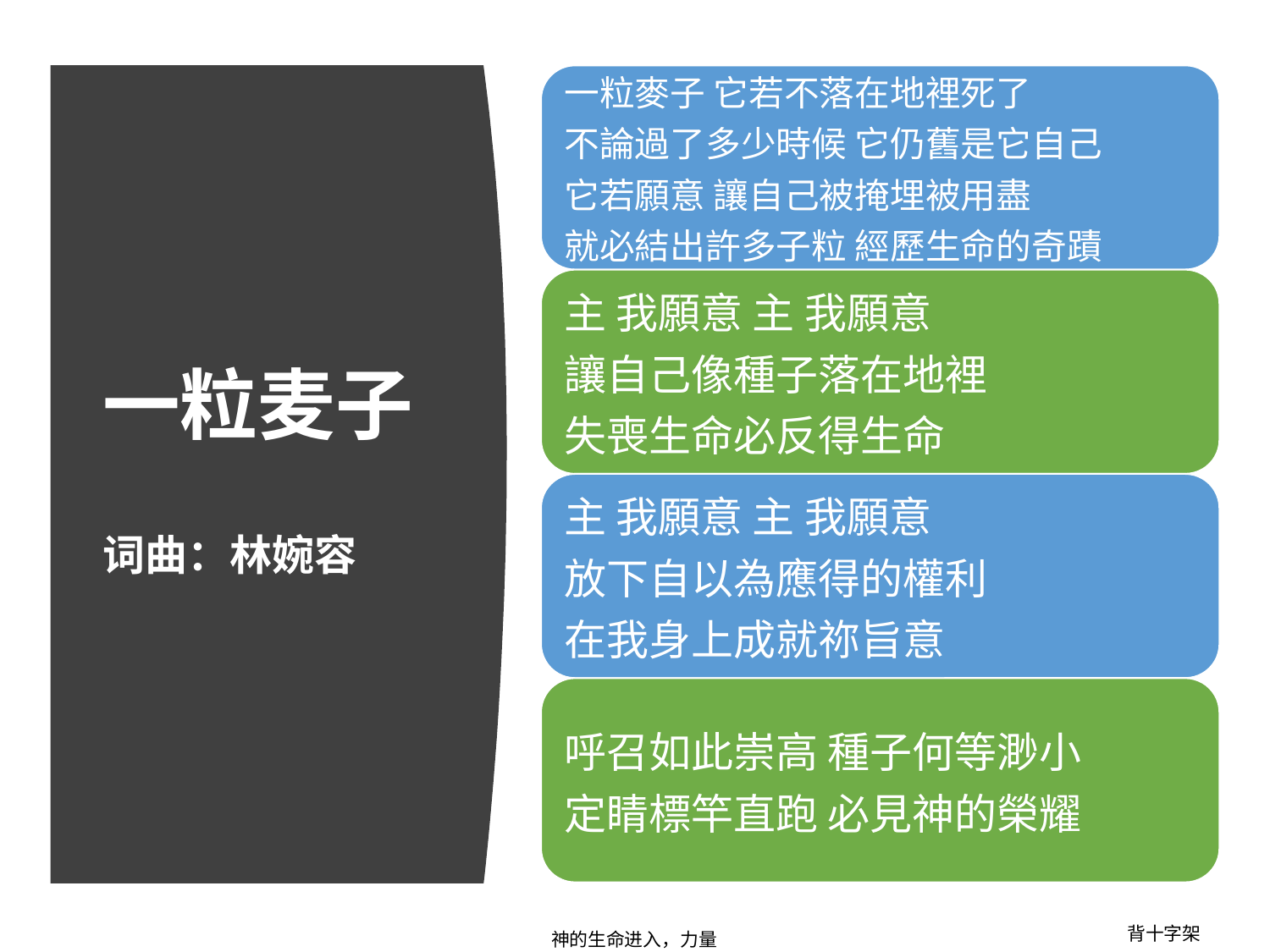

一粒麥子 它若不落在地裡死了
不論過了多少時候 它仍舊是它自己
它若願意 讓自己被掩埋被用盡
就必結出許多子粒 經歷生命的奇蹟
主 我願意 主 我願意
讓自己像種子落在地裡
失喪生命必反得生命
主 我願意 主 我願意
放下自以為應得的權利
在我身上成就祢旨意
呼召如此崇高 種子何等渺小
定睛標竿直跑 必見神的榮耀

# 一粒麦子 词曲：林婉容
背十字架
神的生命进入，力量